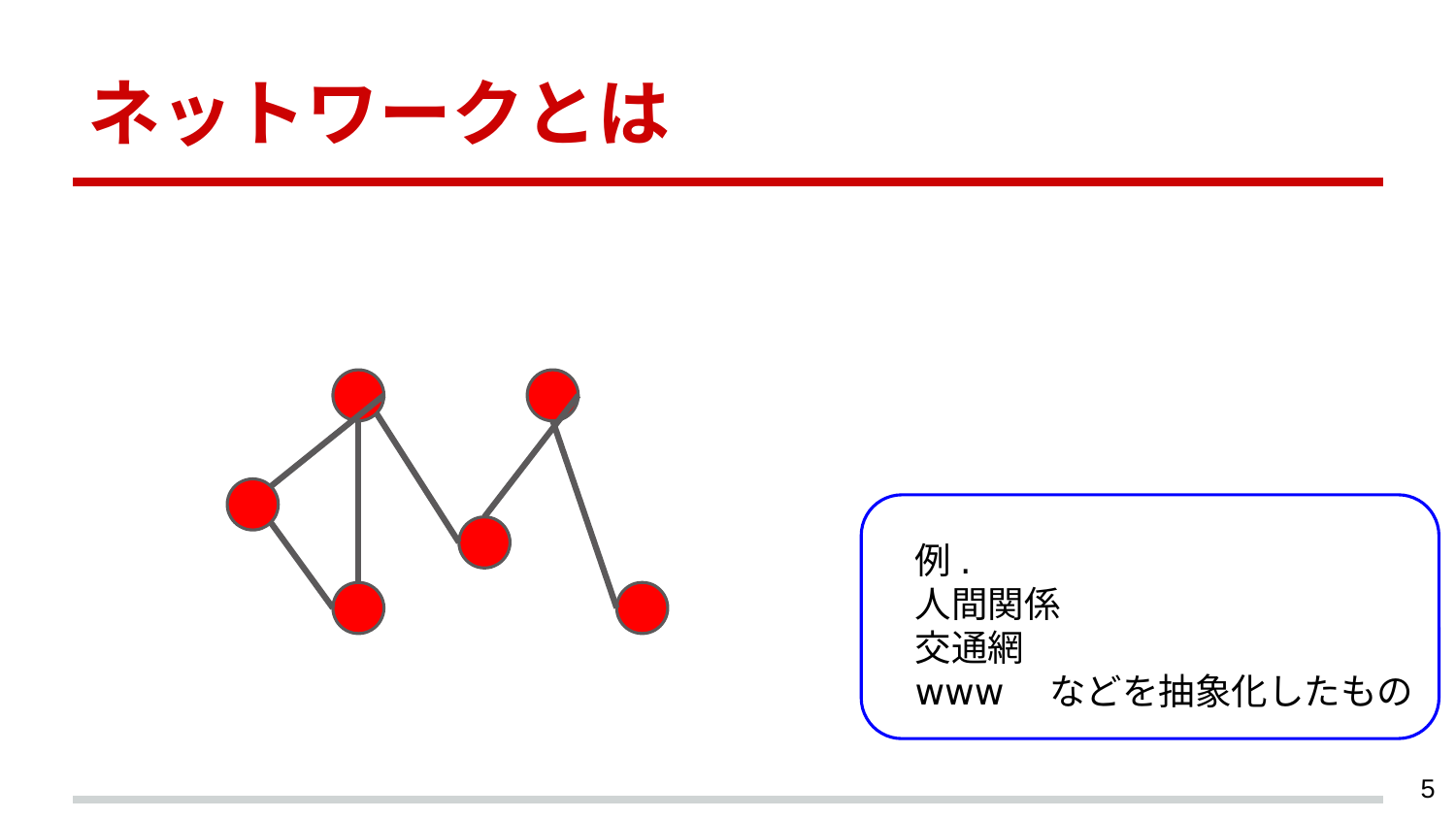

# ネットワークとは

例.
人間関係
交通網
www　などを抽象化したもの

5